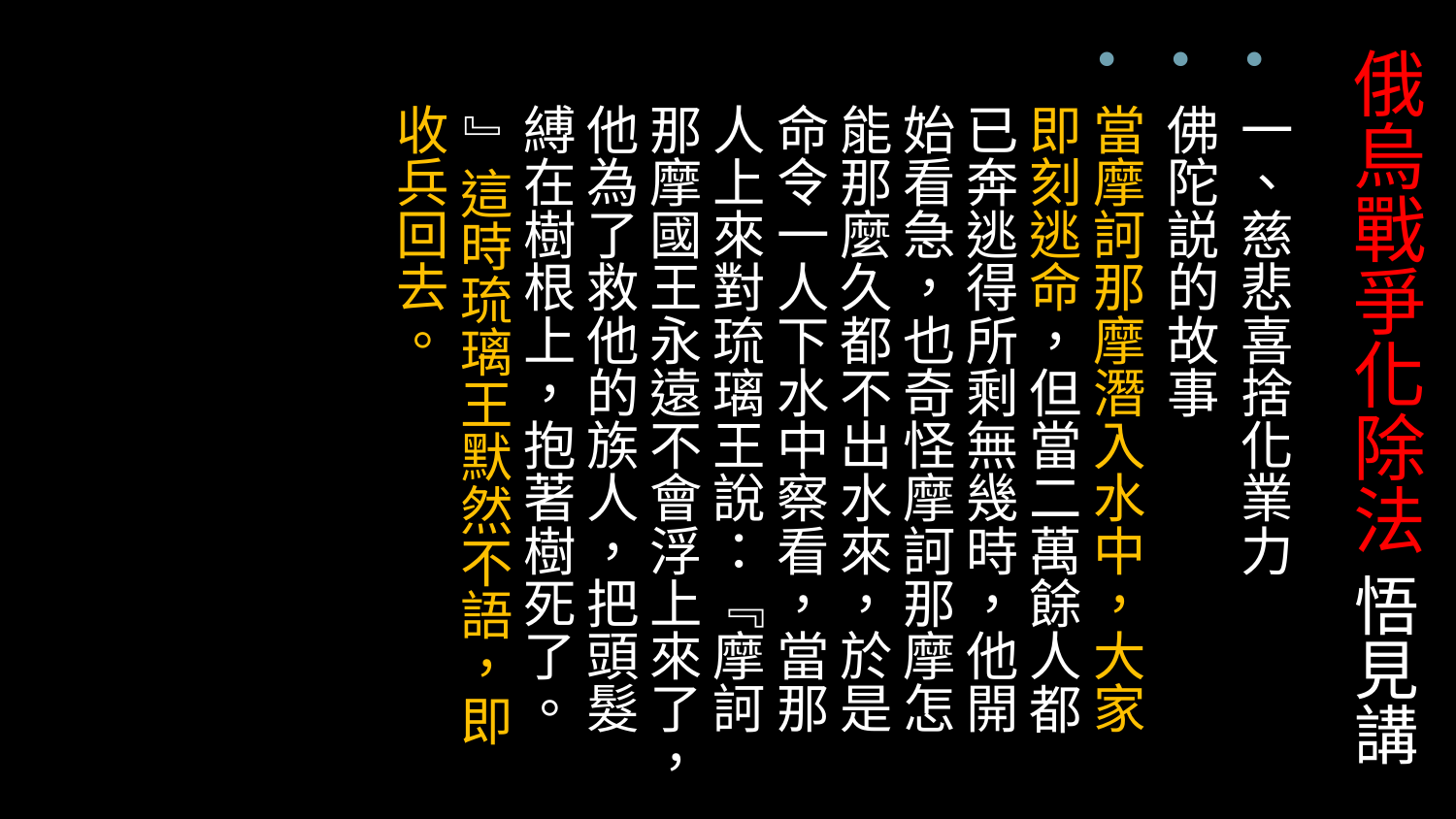

# 俄烏戰爭化除法 悟見講
一、慈悲喜捨化業力
佛陀説的故事
當摩訶那摩潛入水中，大家即刻逃命，但當二萬餘人都已奔逃得所剩無幾時，他開始看急，也奇怪摩訶那摩怎能那麼久都不出水來，於是命令一人下水中察看，當那人上來對琉璃王說：『摩訶那摩國王永遠不會浮上來了，他為了救他的族人，把頭髮縛在樹根上，抱著樹死了。 』這時琉璃王默然不語，即收兵回去。